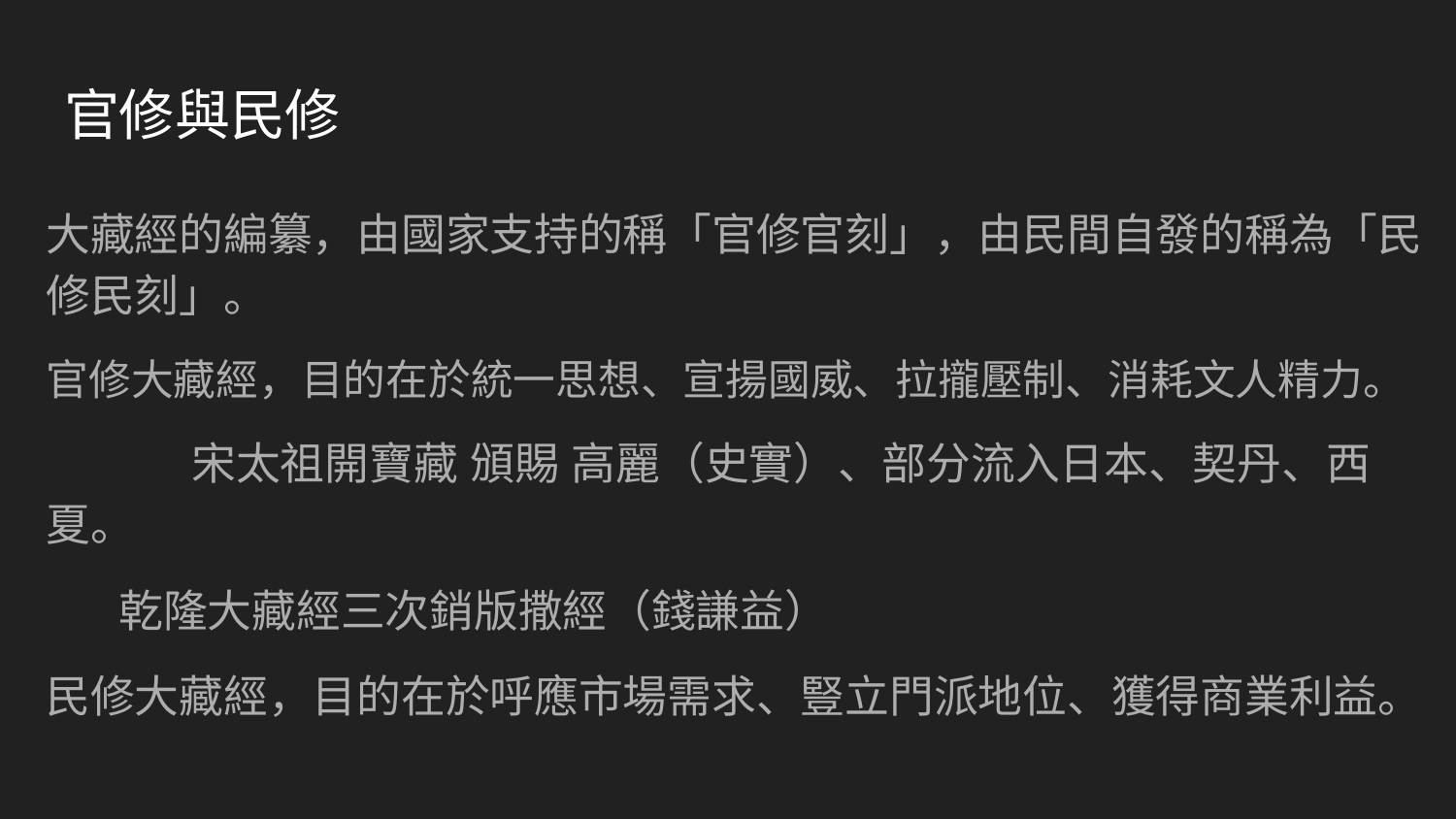

# 官修與民修
大藏經的編纂，由國家支持的稱「官修官刻」，由民間自發的稱為「民修民刻」。
官修大藏經，目的在於統一思想、宣揚國威、拉攏壓制、消耗文人精力。
	宋太祖開寶藏 頒賜 高麗（史實）、部分流入日本、契丹、西夏。
乾隆大藏經三次銷版撒經（錢謙益）
民修大藏經，目的在於呼應市場需求、豎立門派地位、獲得商業利益。